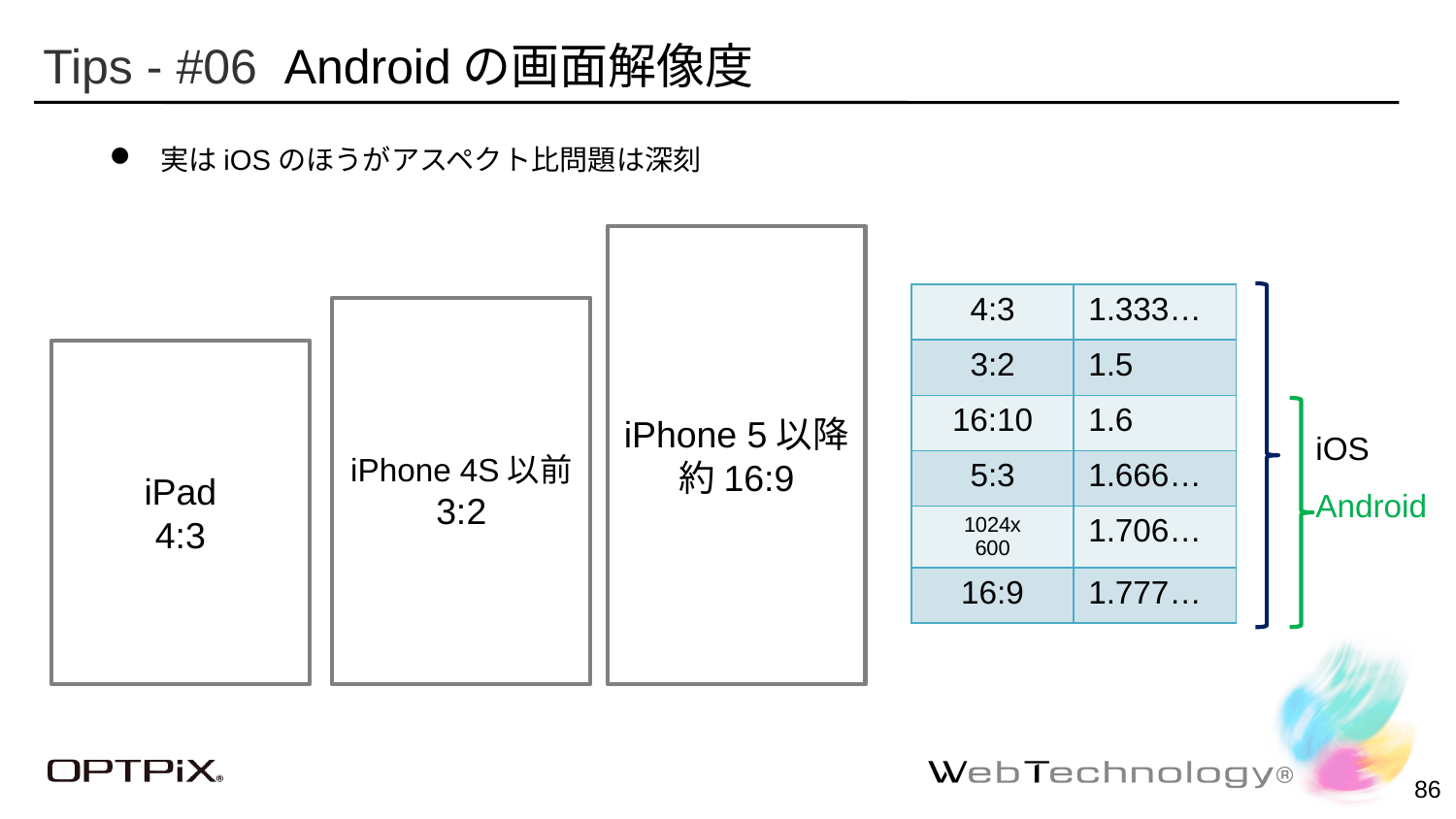

Tips - #06  Androidの画面解像度
実はiOSのほうがアスペクト比問題は深刻

iPhone 5以降
約16:9

| 4:3 | 1.333… |
| --- | --- |
| 3:2 | 1.5 |
| 16:10 | 1.6 |
| 5:3 | 1.666… |
| 1024x 600 | 1.706… |
| 16:9 | 1.777… |
iPhone 4S以前
3:2
iPad
4:3

iOS
Android
86